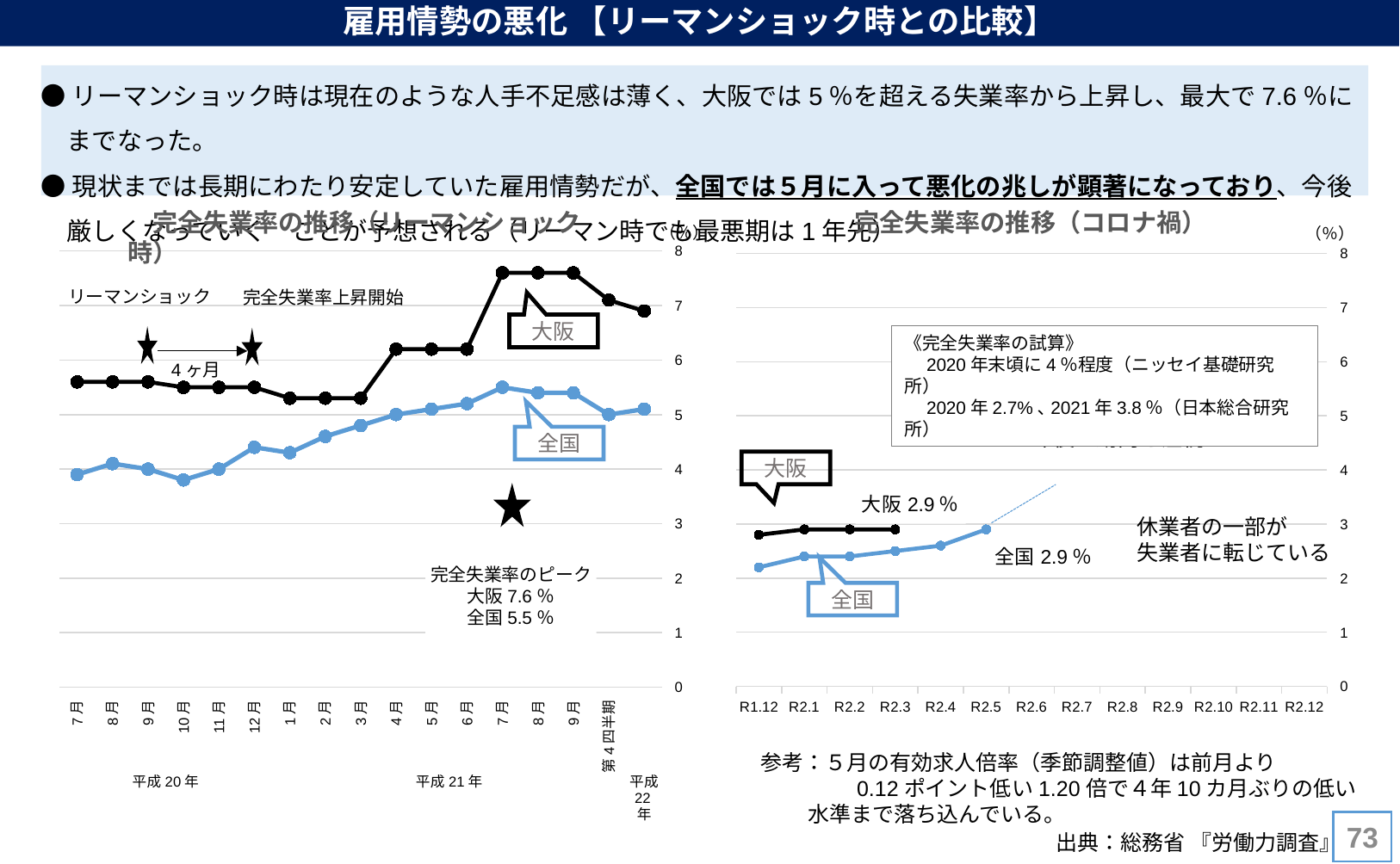

# 雇用情勢の悪化 【リーマンショック時との比較】
●リーマンショック時は現在のような人手不足感は薄く、大阪では5％を超える失業率から上昇し、最大で7.6％にまでなった。
●現状までは長期にわたり安定していた雇用情勢だが、全国では５月に入って悪化の兆しが顕著になっており、今後厳しくなっていく　ことが予想される（リーマン時でも最悪期は1年先）

### Chart

| Category | 全国 | 大阪府 |
|---|---|---|
| R1.12 | 2.2 | 2.8 |
| R2.1 | 2.4 | 2.9 |
| R2.2 | 2.4 | 2.9 |
| R2.3 | 2.5 | 2.9 |
| R2.4 | 2.6 | None |
| R2.5 | 2.9 | None |
| R2.6 | None | None |
| R2.7 | None | None |
| R2.8 | None | None |
| R2.9 | None | None |
| R2.10 | None | None |
| R2.11 | None | None |
| R2.12 | None | None |

### Chart

| Category | 7月 | 7月 |
|---|---|---|
| 7月 | 3.9 | 5.6 |
| 8月 | 4.1 | 5.6 |
| 9月 | 4.0 | 5.6 |
| 10月 | 3.8 | 5.5 |
| 11月 | 4.0 | 5.5 |
| 12月 | 4.4 | 5.5 |
| 1月 | 4.3 | 5.3 |
| 2月 | 4.6 | 5.3 |
| 3月 | 4.8 | 5.3 |
| 4月 | 5.0 | 6.2 |
| 5月 | 5.1 | 6.2 |
| 6月 | 5.2 | 6.2 |
| 7月 | 5.5 | 7.6 |
| 8月 | 5.4 | 7.6 |
| 9月 | 5.4 | 7.6 |
| 第4四半期 | 5.0 | 7.1 |
|  | 5.1 | 6.9 |
完全失業率上昇開始
リーマンショック
4ヶ月

完全失業率のピーク
大阪7.6％
全国5.5％
（％）
　完全失業率の推移（リーマンショック時）
　完全失業率の推移（コロナ禍）
大阪
《完全失業率の試算》
　2020年末頃に4％程度（ニッセイ基礎研究所）
　2020年2.7%､2021年3.8％（日本総合研究所）
今後の動向を注視
全国
大阪
休業者の一部が
失業者に転じている
全国
参考：５月の有効求人倍率（季節調整値）は前月より
　　　　 0.12ポイント低い1.20倍で４年10カ月ぶりの低い
         水準まで落ち込んでいる。
73
出典：総務省 『労働力調査』